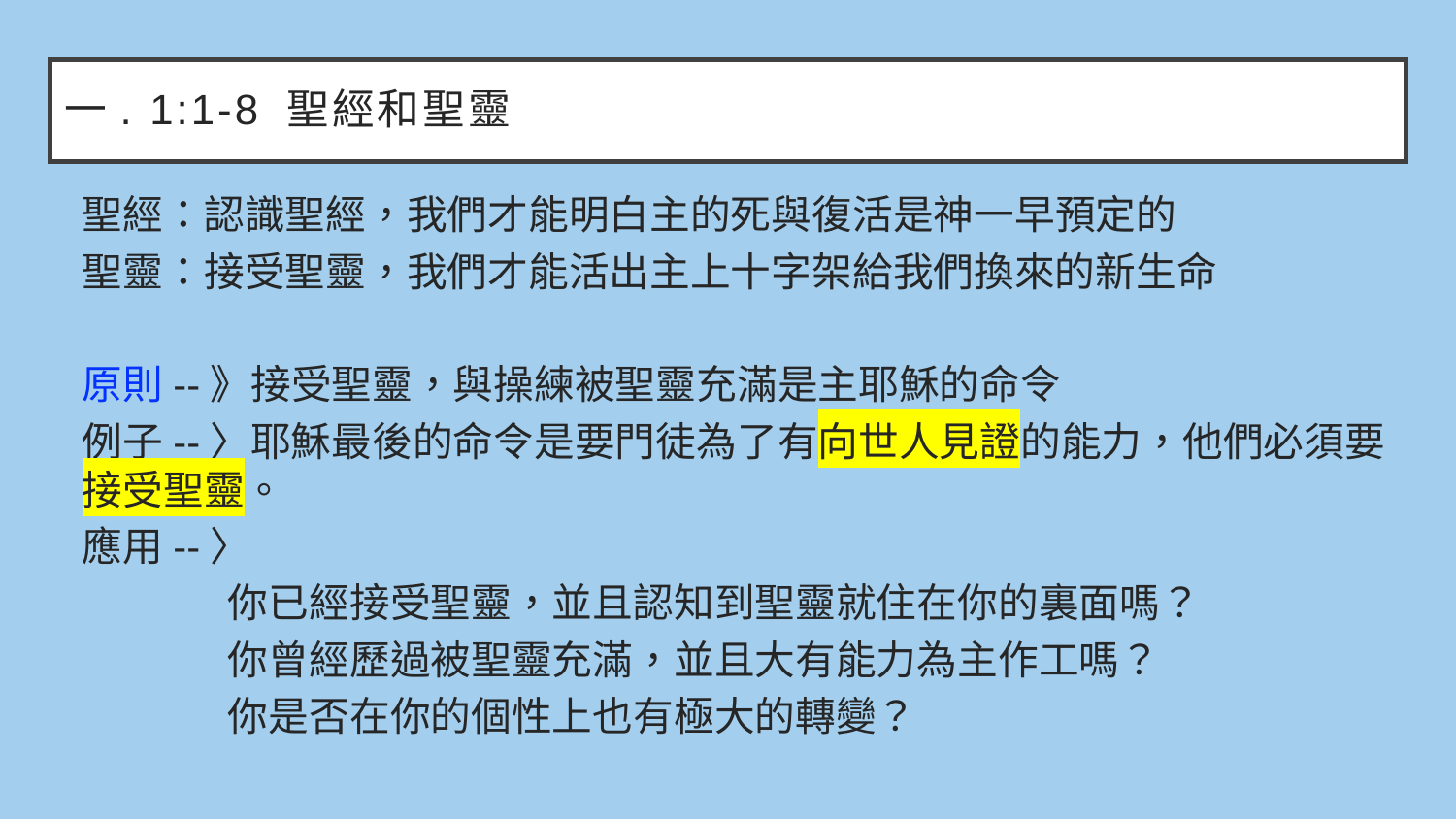

# 一. 1:1-8 聖經和聖靈
聖經：認識聖經，我們才能明白主的死與復活是神一早預定的
聖靈：接受聖靈，我們才能活出主上十字架給我們換來的新生命

原則--》接受聖靈，與操練被聖靈充滿是主耶穌的命令
例子--〉耶穌最後的命令是要門徒為了有向世人見證的能力，他們必須要接受聖靈。
應用--〉
	你已經接受聖靈，並且認知到聖靈就住在你的裏面嗎？
	你曾經歷過被聖靈充滿，並且大有能力為主作工嗎？
	你是否在你的個性上也有極大的轉變？